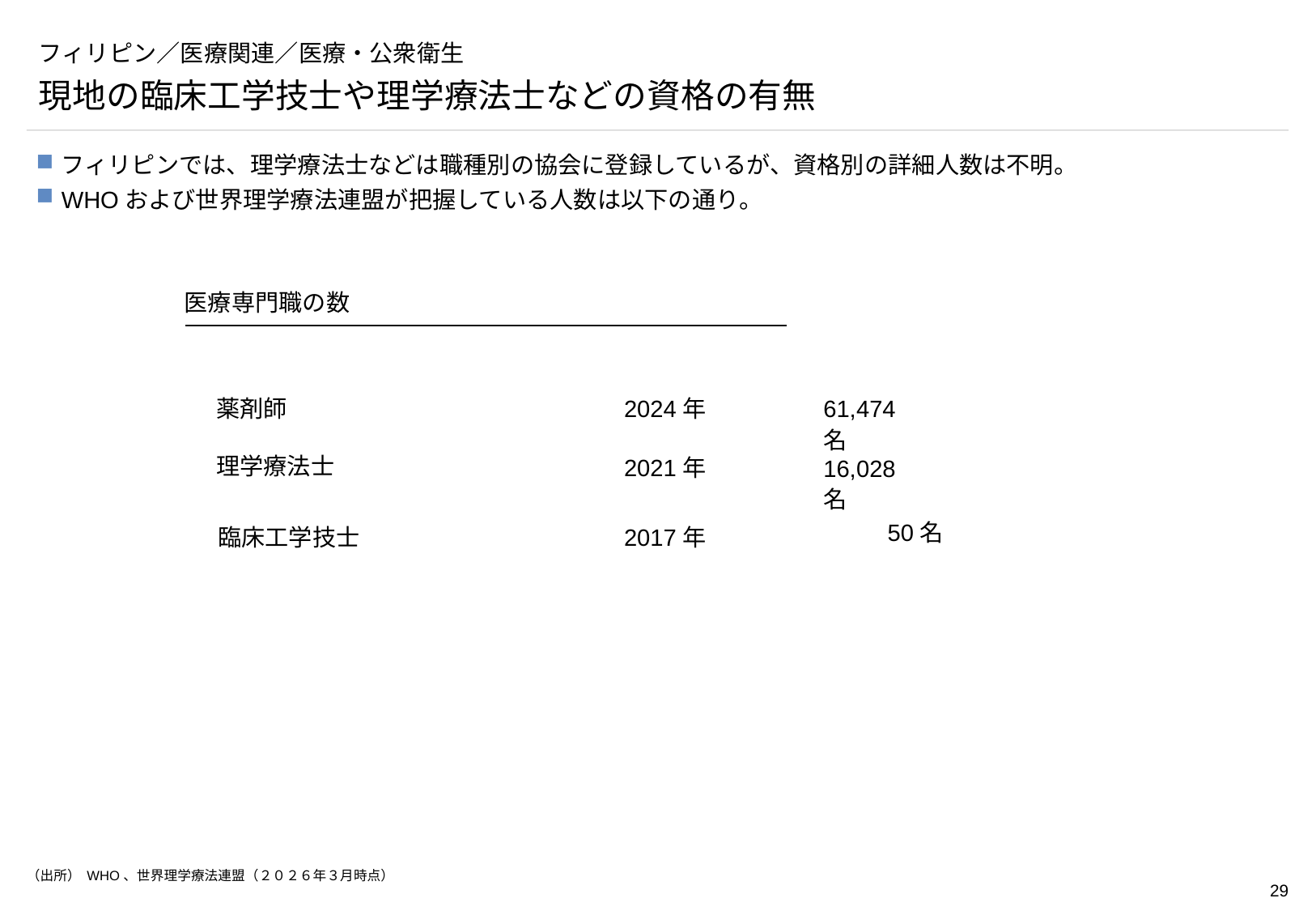

# フィリピン／医療関連／医療・公衆衛生
現地の臨床工学技士や理学療法士などの資格の有無
フィリピンでは、理学療法士などは職種別の協会に登録しているが、資格別の詳細人数は不明。
WHOおよび世界理学療法連盟が把握している人数は以下の通り。
医療専門職の数
薬剤師
2024年
61,474名
理学療法士
2021年
16,028名
　50名
臨床工学技士
2017年

（出所） WHO、世界理学療法連盟（２０２６年３月時点）